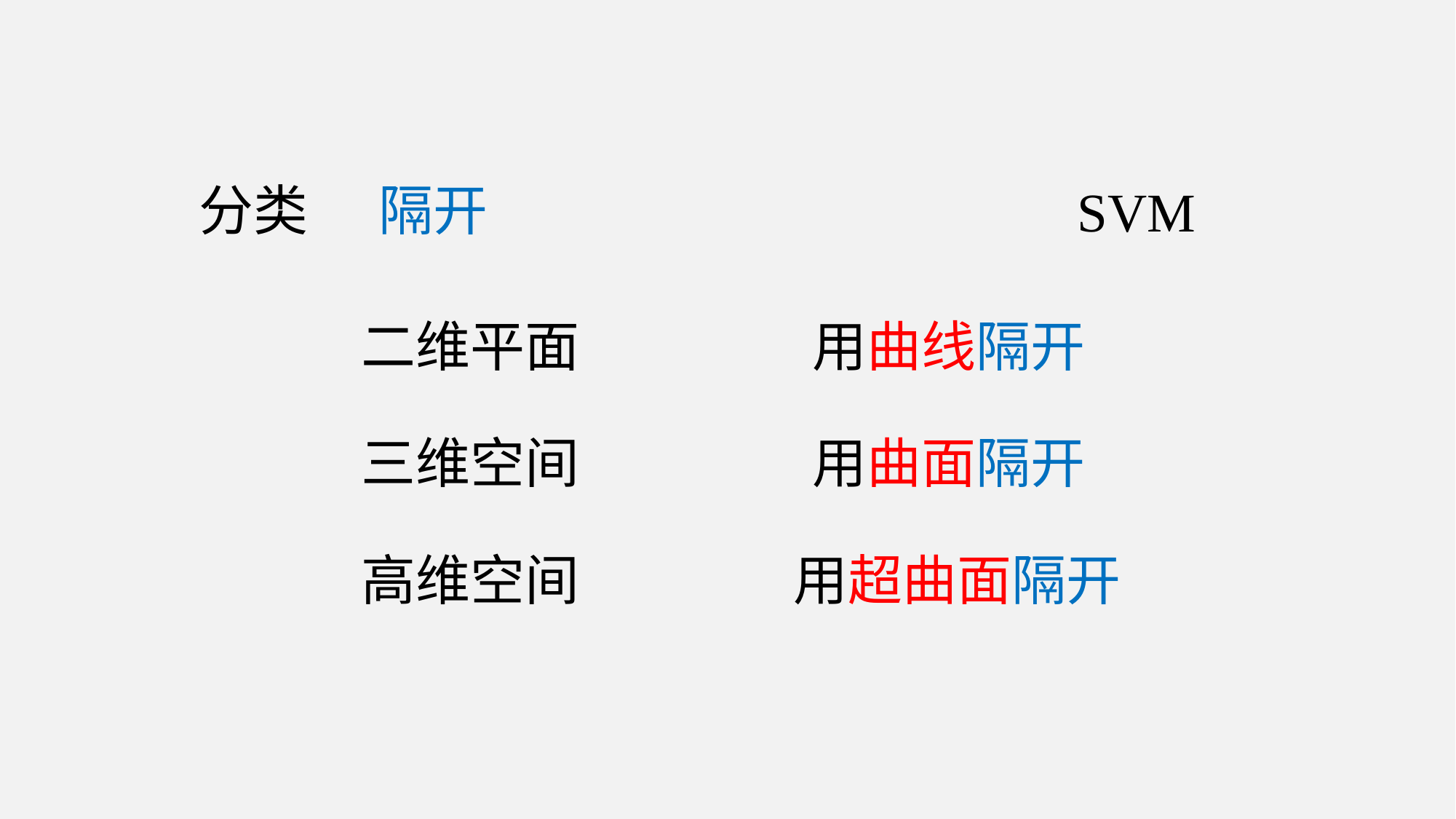

分类
隔开
SVM
二维平面
用曲线隔开
三维空间
用曲面隔开
高维空间
用超曲面隔开